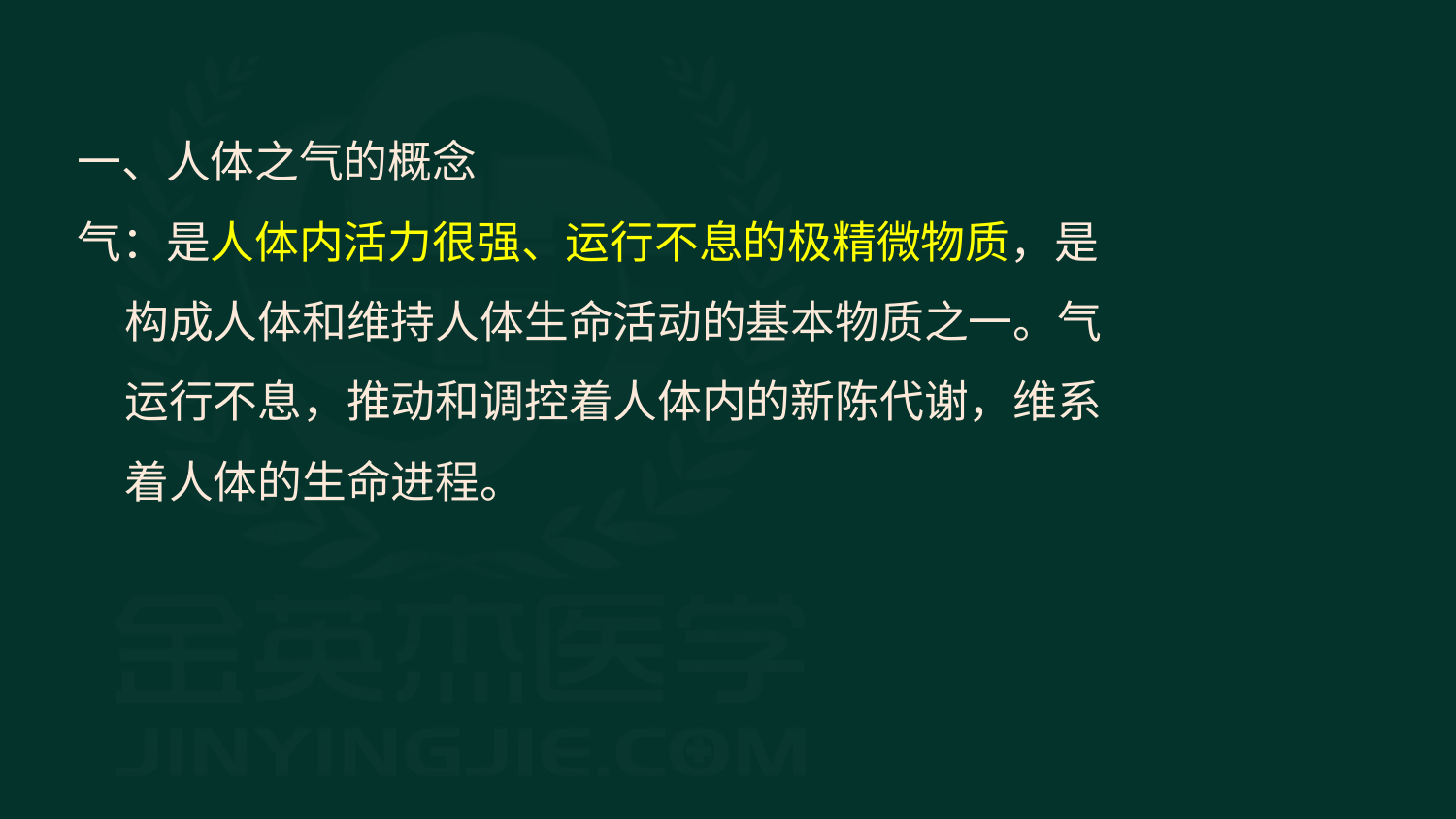

一、人体之气的概念
气：是人体内活力很强、运行不息的极精微物质，是构成人体和维持人体生命活动的基本物质之一。气运行不息，推动和调控着人体内的新陈代谢，维系着人体的生命进程。